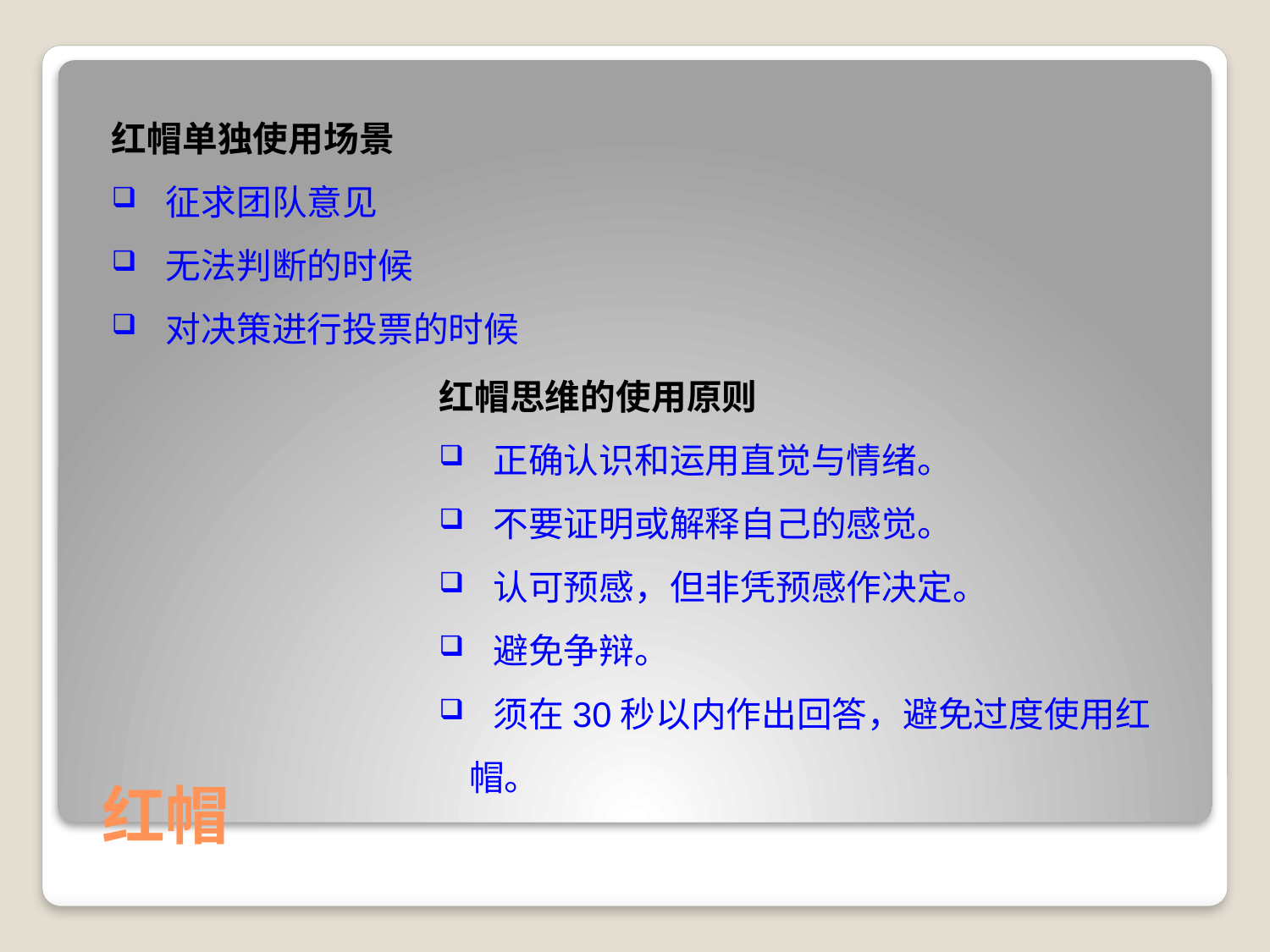

红帽单独使用场景
  征求团队意见
  无法判断的时候
  对决策进行投票的时候
红帽思维的使用原则
  正确认识和运用直觉与情绪。
  不要证明或解释自己的感觉。
  认可预感，但非凭预感作决定。
  避免争辩。
  须在30秒以内作出回答，避免过度使用红帽。
# 红帽